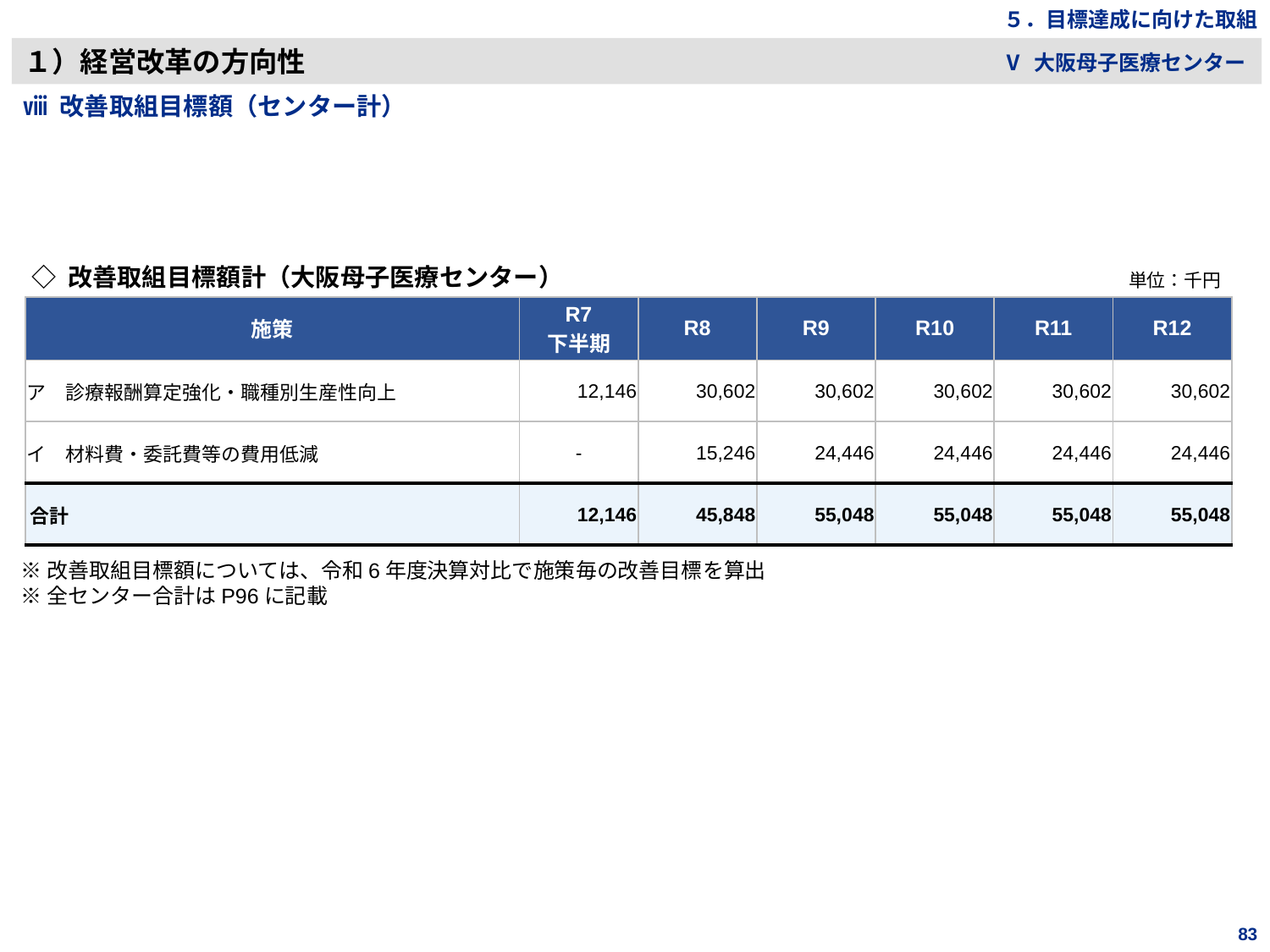

５．目標達成に向けた取組
１）経営改革の方向性
Ⅴ 大阪母子医療センター
ⅷ 改善取組目標額（センター計）
◇ 改善取組目標額計（大阪母子医療センター）
単位：千円
| 施策 | R7 下半期 | R8 | R9 | R10 | R11 | R12 |
| --- | --- | --- | --- | --- | --- | --- |
| ア　診療報酬算定強化・職種別生産性向上 | 12,146 | 30,602 | 30,602 | 30,602 | 30,602 | 30,602 |
| イ　材料費・委託費等の費用低減 | - | 15,246 | 24,446 | 24,446 | 24,446 | 24,446 |
| 合計 | 12,146 | 45,848 | 55,048 | 55,048 | 55,048 | 55,048 |
※改善取組目標額については、令和6年度決算対比で施策毎の改善目標を算出
※全センター合計はP96に記載
83